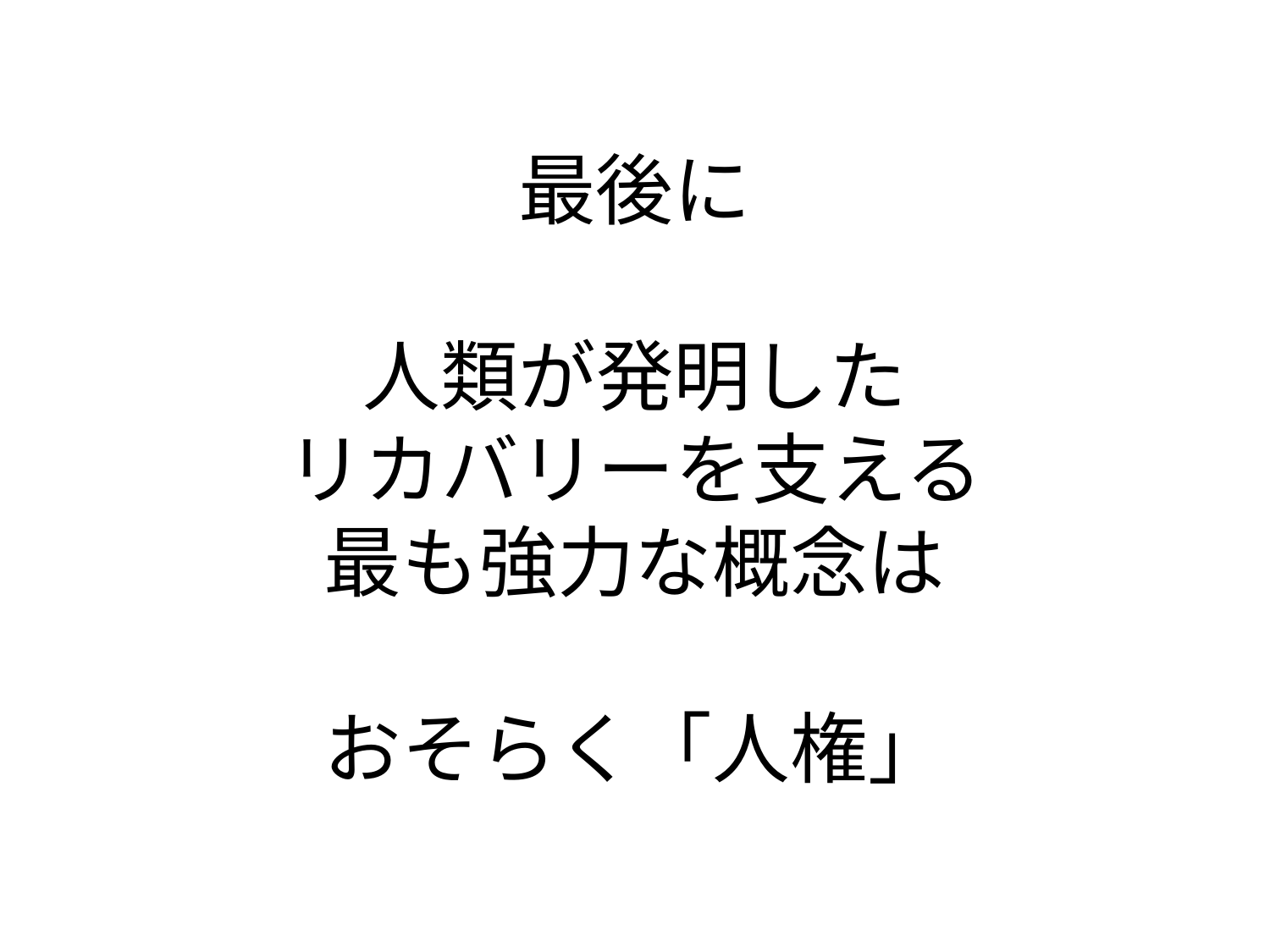

# 最後に 人類が発明した リカバリーを支える 最も強力な概念は おそらく「人権」